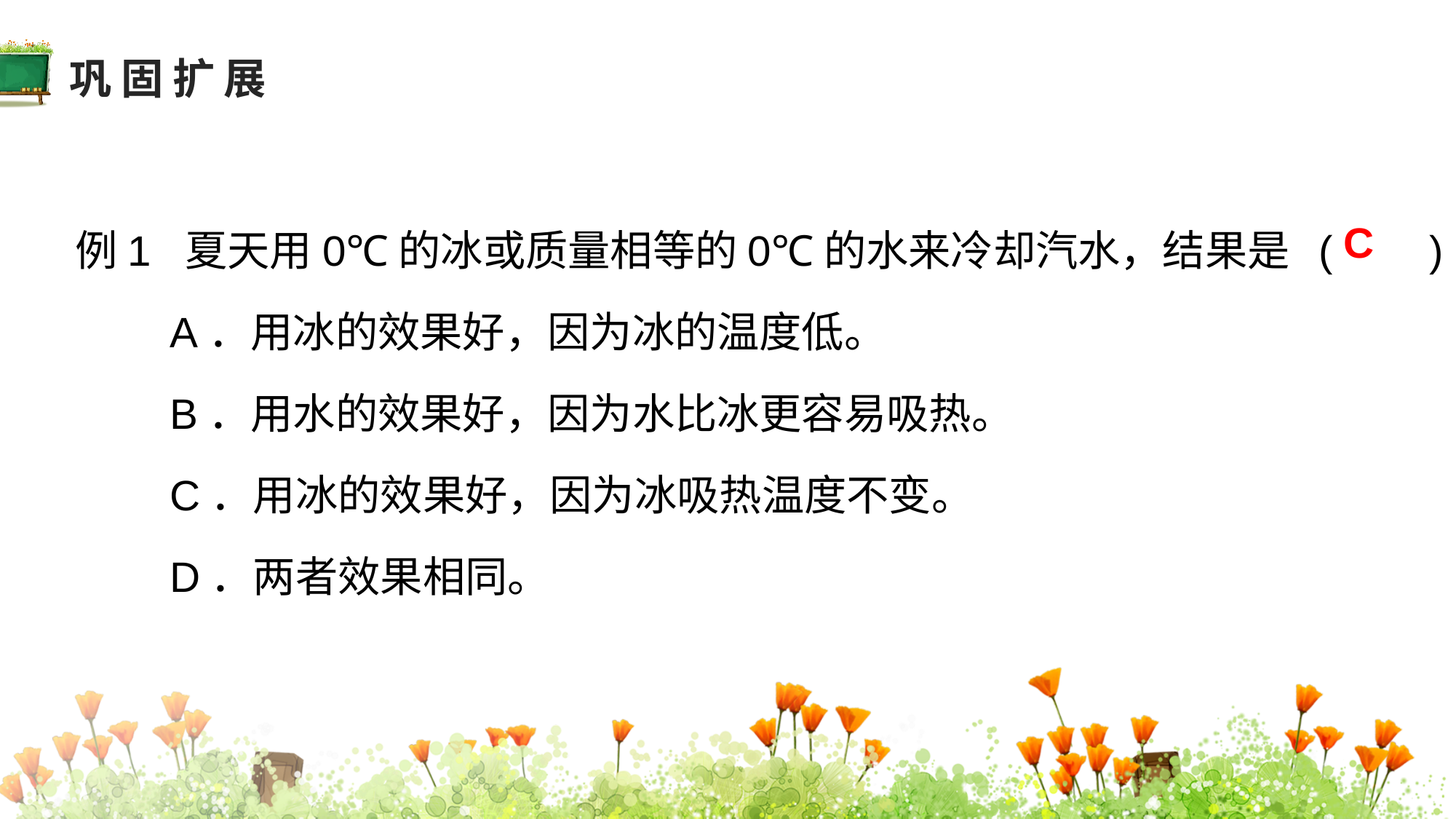

巩固扩展
例1  夏天用0℃的冰或质量相等的0℃的水来冷却汽水，结果是  (  　 )
　　A．用冰的效果好，因为冰的温度低。
　　B．用水的效果好，因为水比冰更容易吸热。
　　C．用冰的效果好，因为冰吸热温度不变。
　　D．两者效果相同。
C